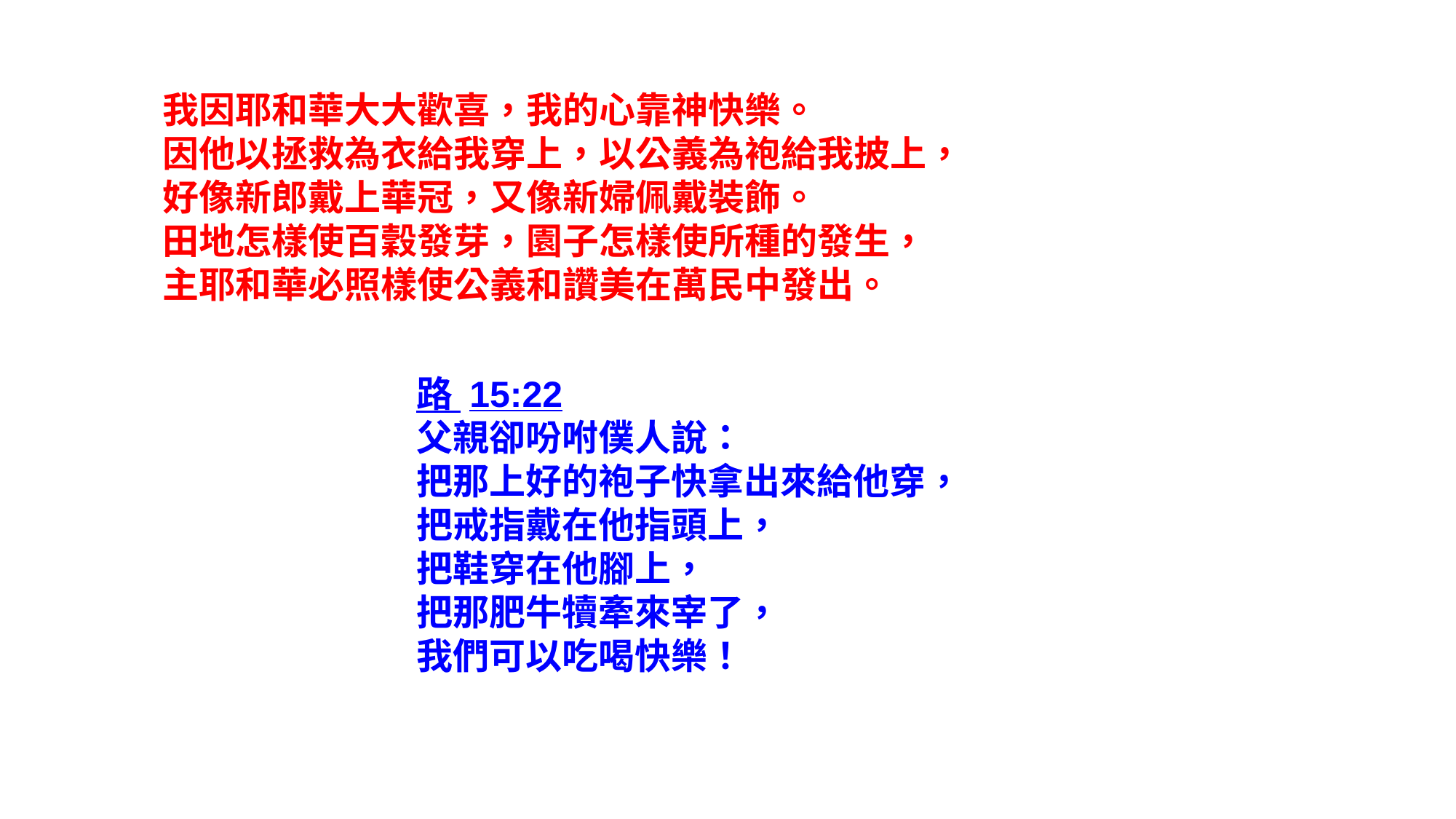

我因耶和華大大歡喜，我的心靠神快樂。
因他以拯救為衣給我穿上，以公義為袍給我披上，
好像新郎戴上華冠，又像新婦佩戴裝飾。
田地怎樣使百穀發芽，園子怎樣使所種的發生，
主耶和華必照樣使公義和讚美在萬民中發出。
路 15:22
父親卻吩咐僕人說：
把那上好的袍子快拿出來給他穿，
把戒指戴在他指頭上，
把鞋穿在他腳上，
把那肥牛犢牽來宰了，
我們可以吃喝快樂！
|  |  |
| --- | --- |